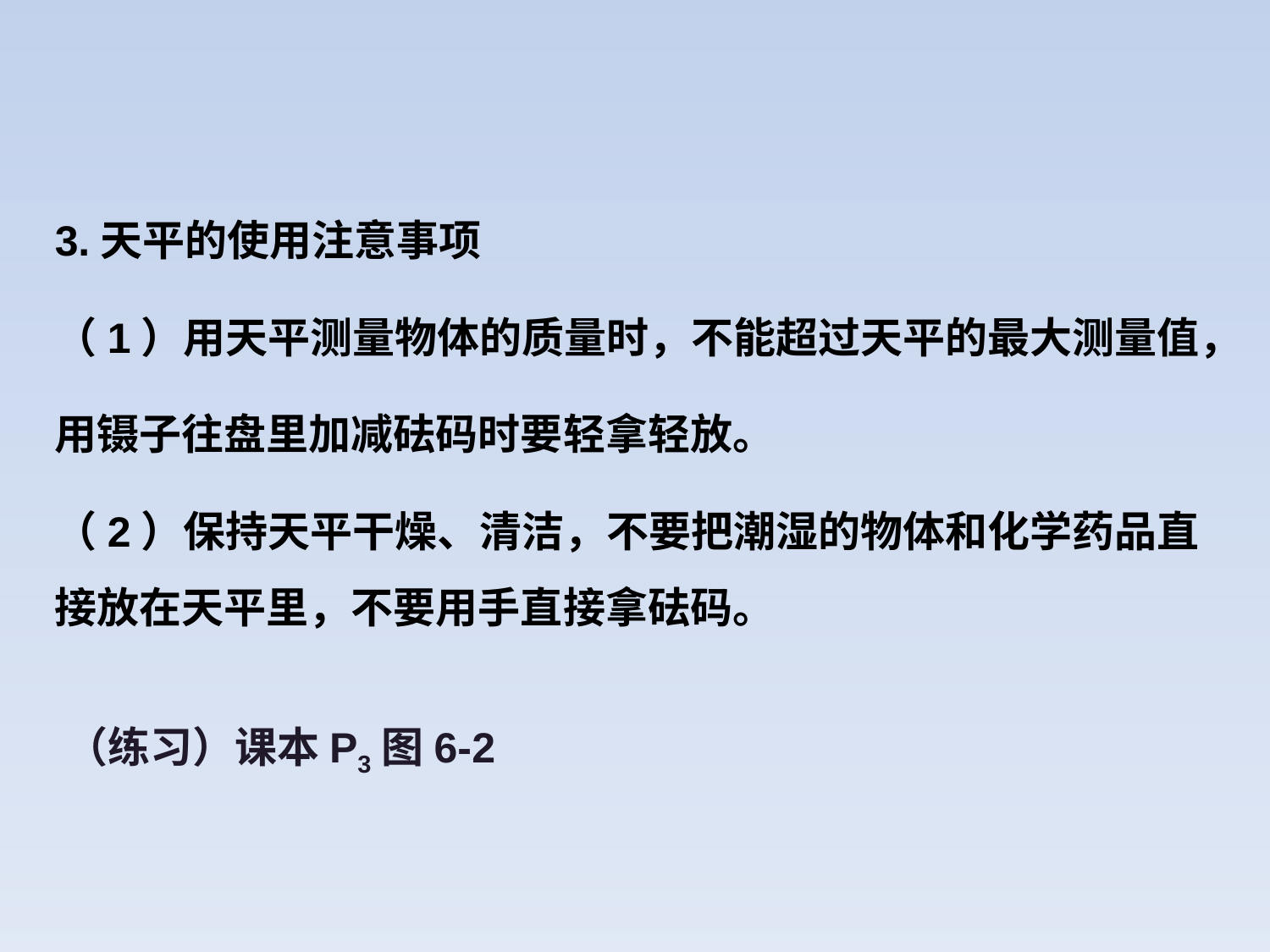

3.天平的使用注意事项
（1）用天平测量物体的质量时，不能超过天平的最大测量值，
用镊子往盘里加减砝码时要轻拿轻放。
（2）保持天平干燥、清洁，不要把潮湿的物体和化学药品直接放在天平里，不要用手直接拿砝码。
（练习）课本P3图6-2